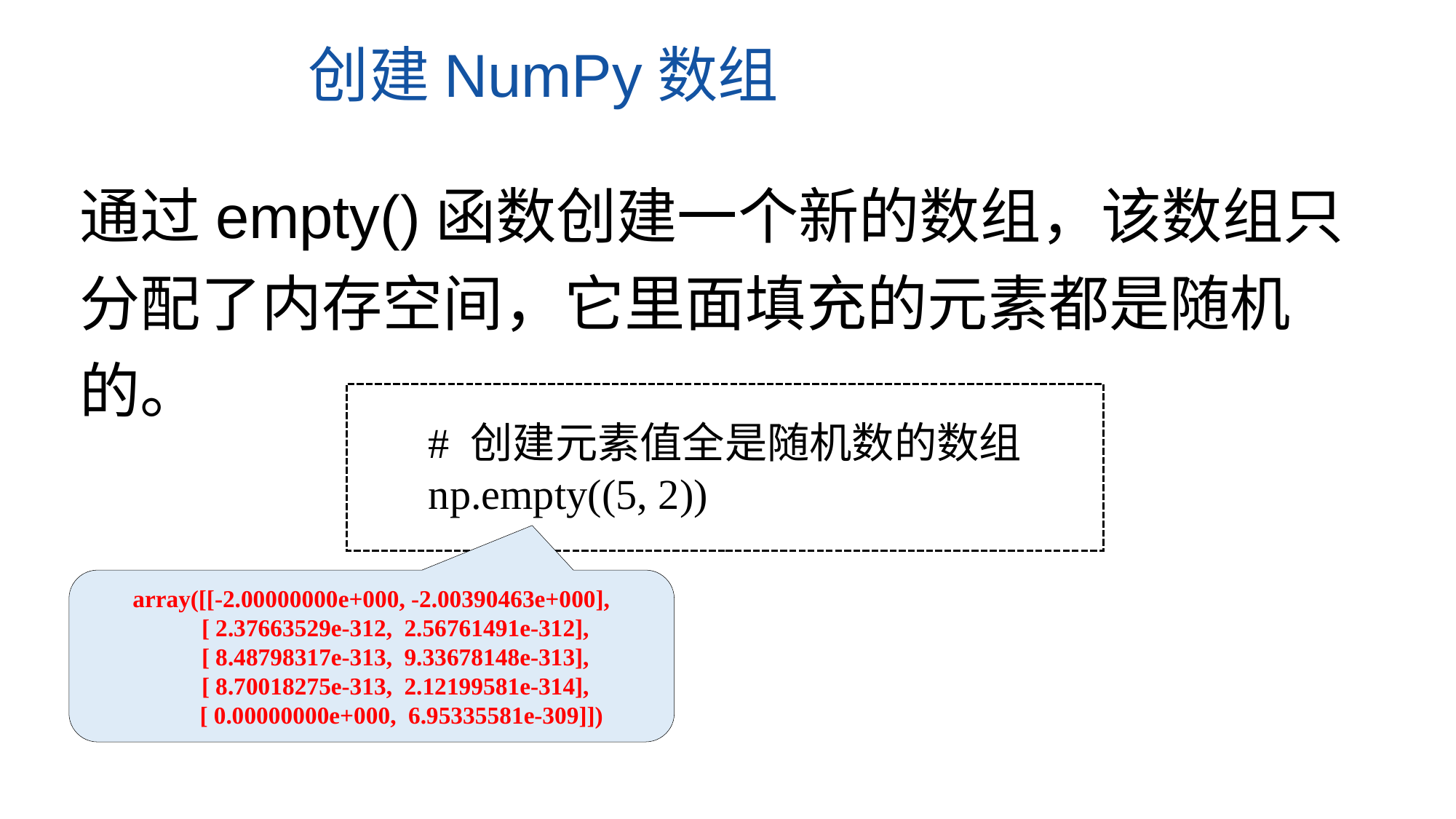

创建NumPy数组
通过empty()函数创建一个新的数组，该数组只分配了内存空间，它里面填充的元素都是随机的。

# 创建元素值全是随机数的数组
np.empty((5, 2))
array([[-2.00000000e+000, -2.00390463e+000],
        [ 2.37663529e-312,  2.56761491e-312],
        [ 8.48798317e-313,  9.33678148e-313],
        [ 8.70018275e-313,  2.12199581e-314],
          [ 0.00000000e+000,  6.95335581e-309]])